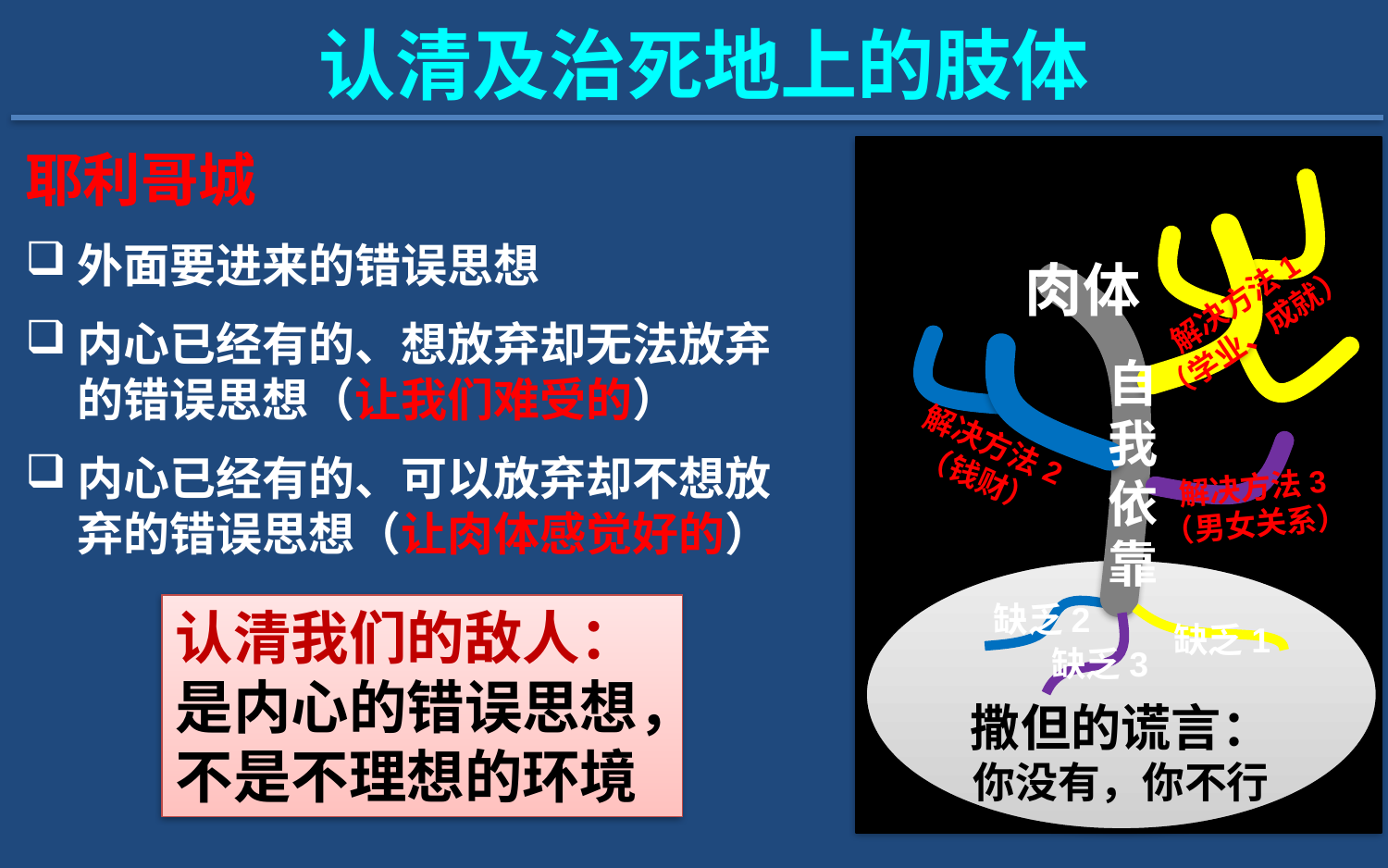

认清及治死地上的肢体
耶利哥城
外面要进来的错误思想
内心已经有的、想放弃却无法放弃的错误思想（让我们难受的）
内心已经有的、可以放弃却不想放弃的错误思想（让肉体感觉好的）

耶利哥城

肉体

解决方法1
（学业、成就）

自我
依靠

解决方法2
（钱财）
解决方法3
（男女关系）

缺乏2
认清我们的敌人：是内心的错误思想，不是不理想的环境
缺乏1
缺乏3
撒但的谎言：
你没有，你不行